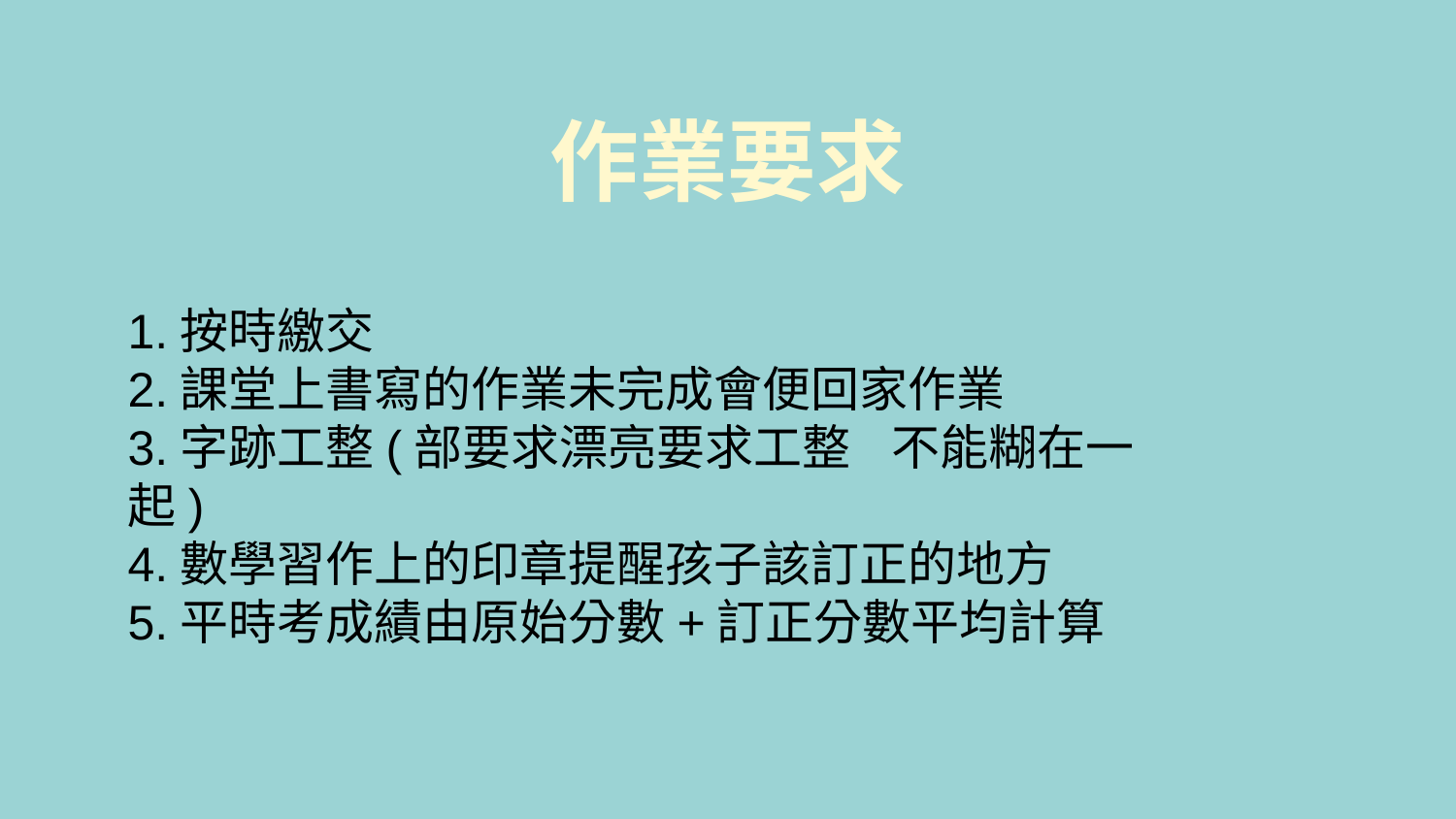

# 作業要求
1.按時繳交
2.課堂上書寫的作業未完成會便回家作業
3.字跡工整(部要求漂亮要求工整   不能糊在一起)
4.數學習作上的印章提醒孩子該訂正的地方
5.平時考成績由原始分數+訂正分數平均計算